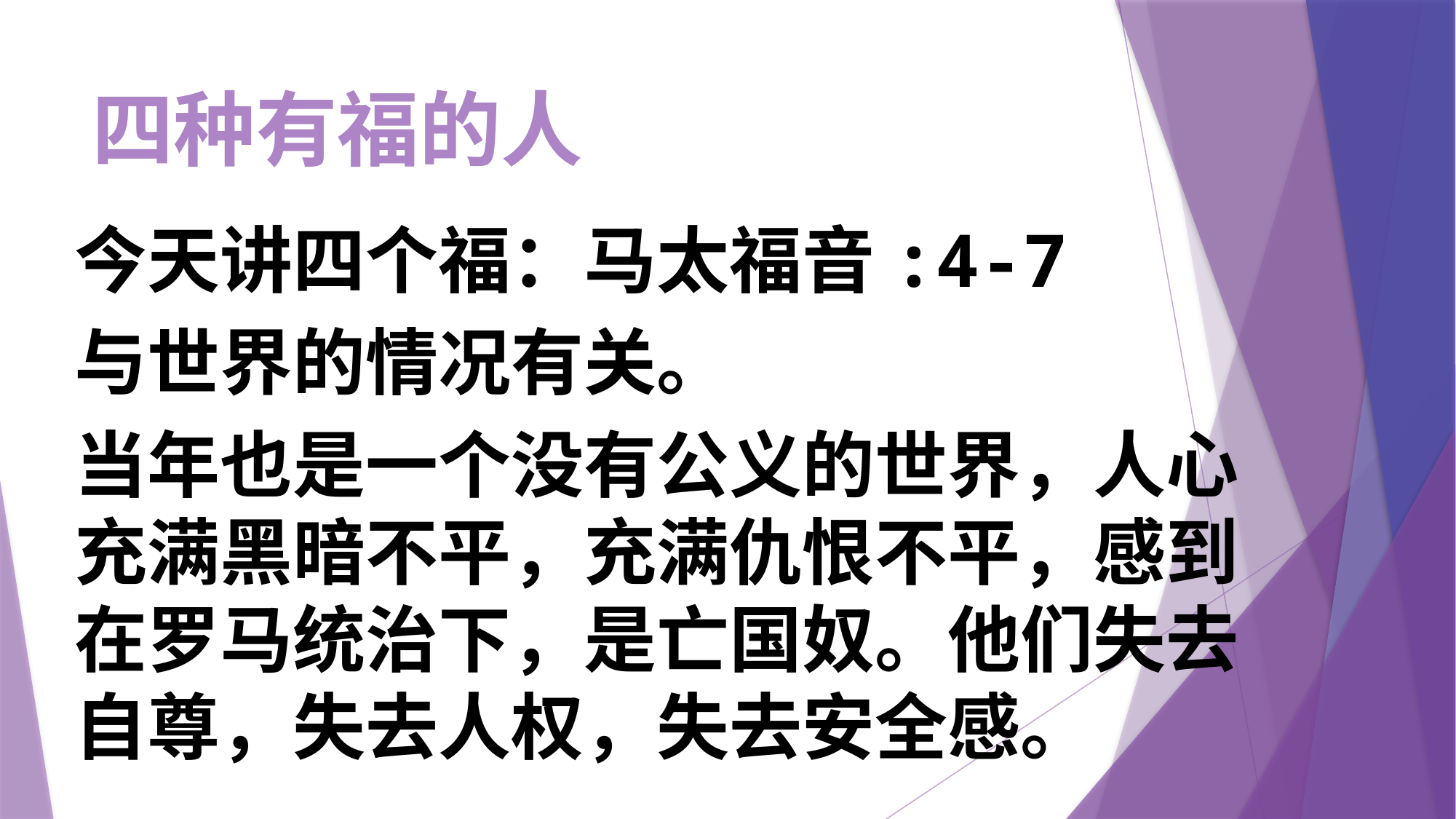

# 四种有福的人
今天讲四个福：马太福音:4-7
与世界的情况有关。
当年也是一个没有公义的世界，人心充满黑暗不平，充满仇恨不平，感到在罗马统治下，是亡国奴。他们失去自尊，失去人权，失去安全感。